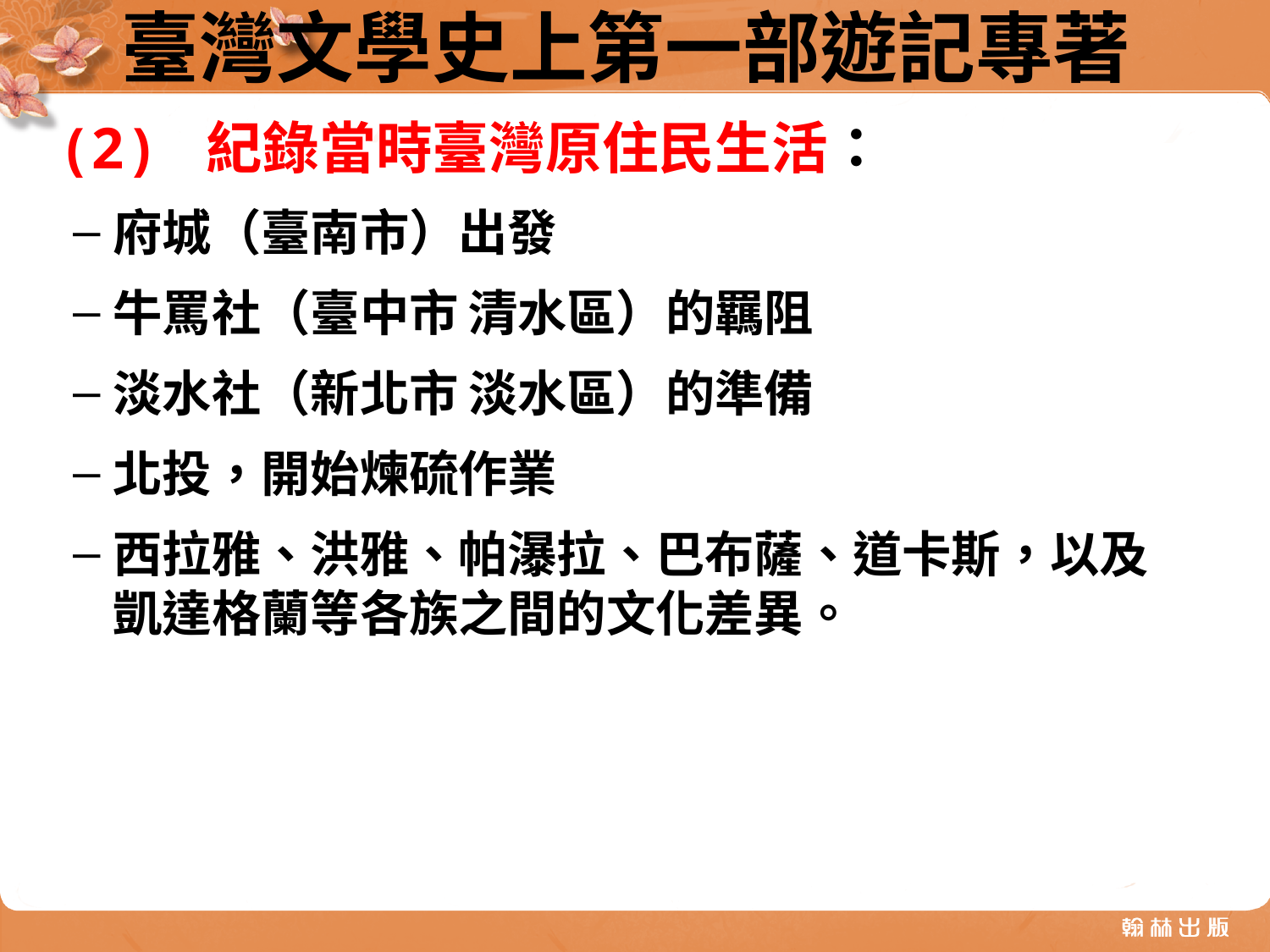

臺灣文學史上第一部遊記專著
(2) 紀錄當時臺灣原住民生活：
府城（臺南市）出發
牛罵社（臺中市 清水區）的羈阻
淡水社（新北市 淡水區）的準備
北投，開始煉硫作業
西拉雅、洪雅、帕瀑拉、巴布薩、道卡斯，以及凱達格蘭等各族之間的文化差異。